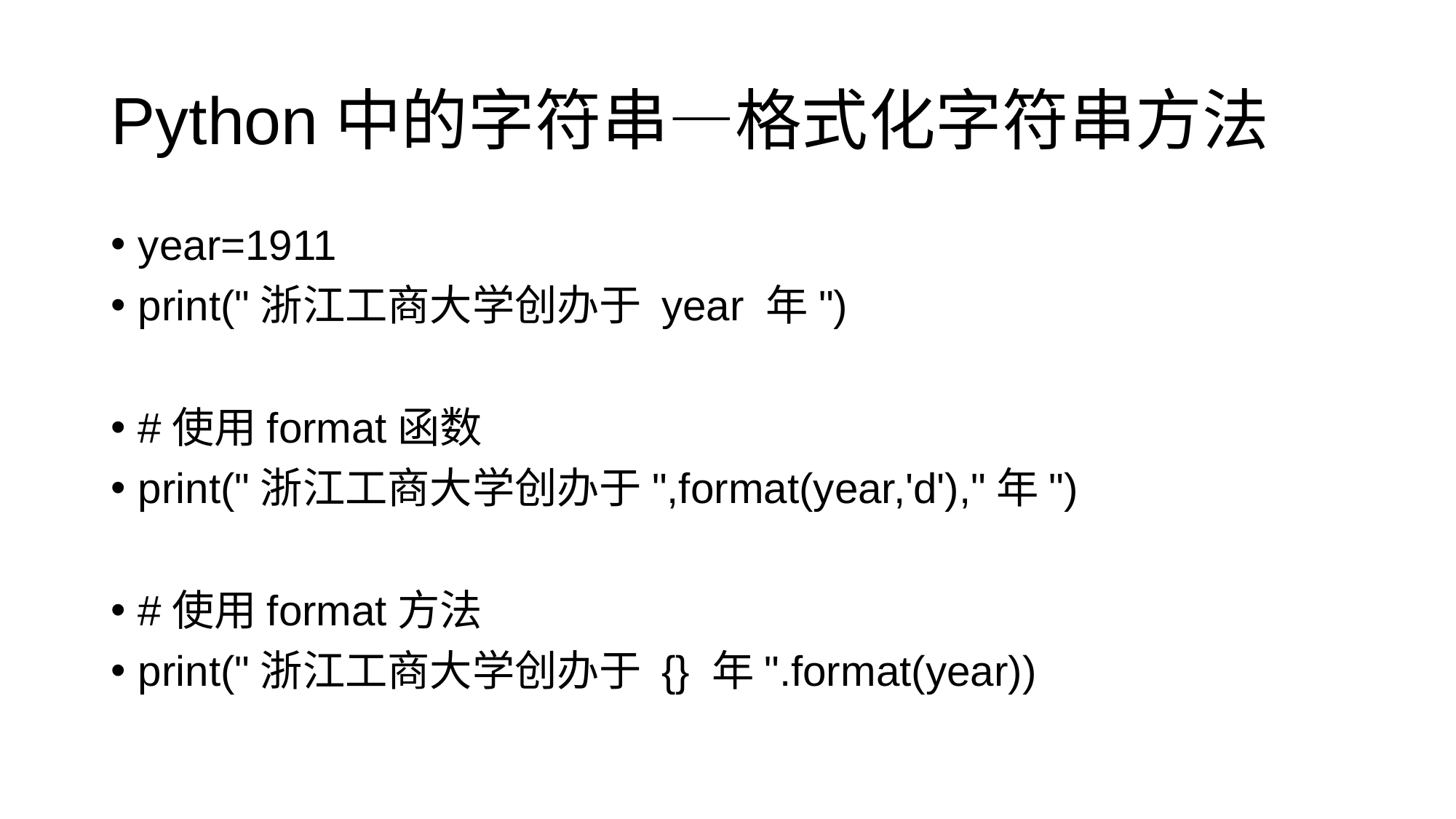

# Python中的字符串—格式化字符串方法
year=1911
print("浙江工商大学创办于 year 年")

#使用format函数
print("浙江工商大学创办于",format(year,'d'),"年")

#使用format方法
print("浙江工商大学创办于 {} 年".format(year))